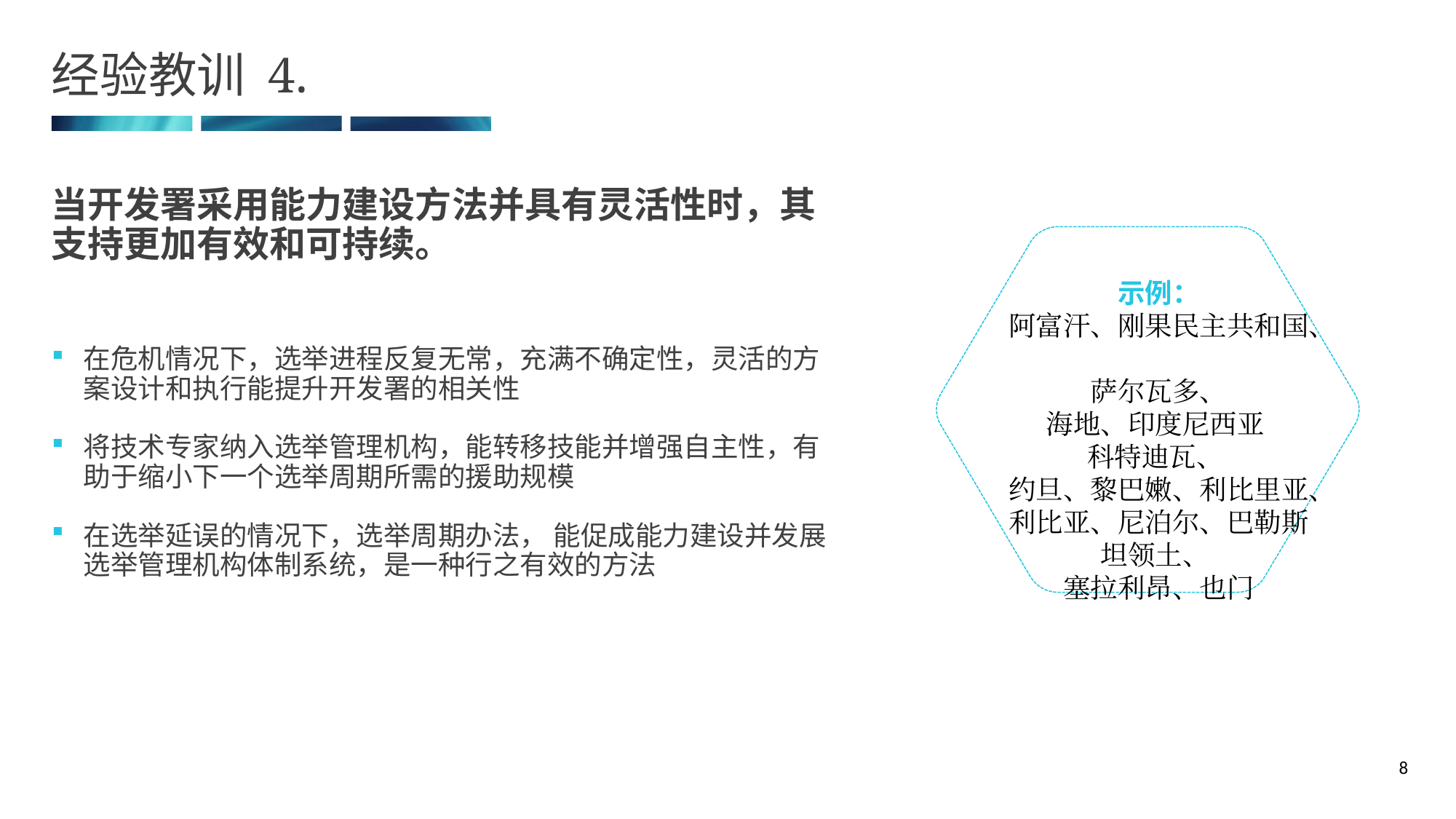

# 经验教训 4.
当开发署采用能力建设方法并具有灵活性时，其支持更加有效和可持续。

示例：
阿富汗、刚果民主共和国、
萨尔瓦多、
海地、印度尼西亚
科特迪瓦、
约旦、黎巴嫩、利比里亚、利比亚、尼泊尔、巴勒斯坦领土、
塞拉利昂、也门

在危机情况下，选举进程反复无常，充满不确定性，灵活的方案设计和执行能提升开发署的相关性

将技术专家纳入选举管理机构，能转移技能并增强自主性，有助于缩小下一个选举周期所需的援助规模

在选举延误的情况下，选举周期办法， 能促成能力建设并发展选举管理机构体制系统，是一种行之有效的方法